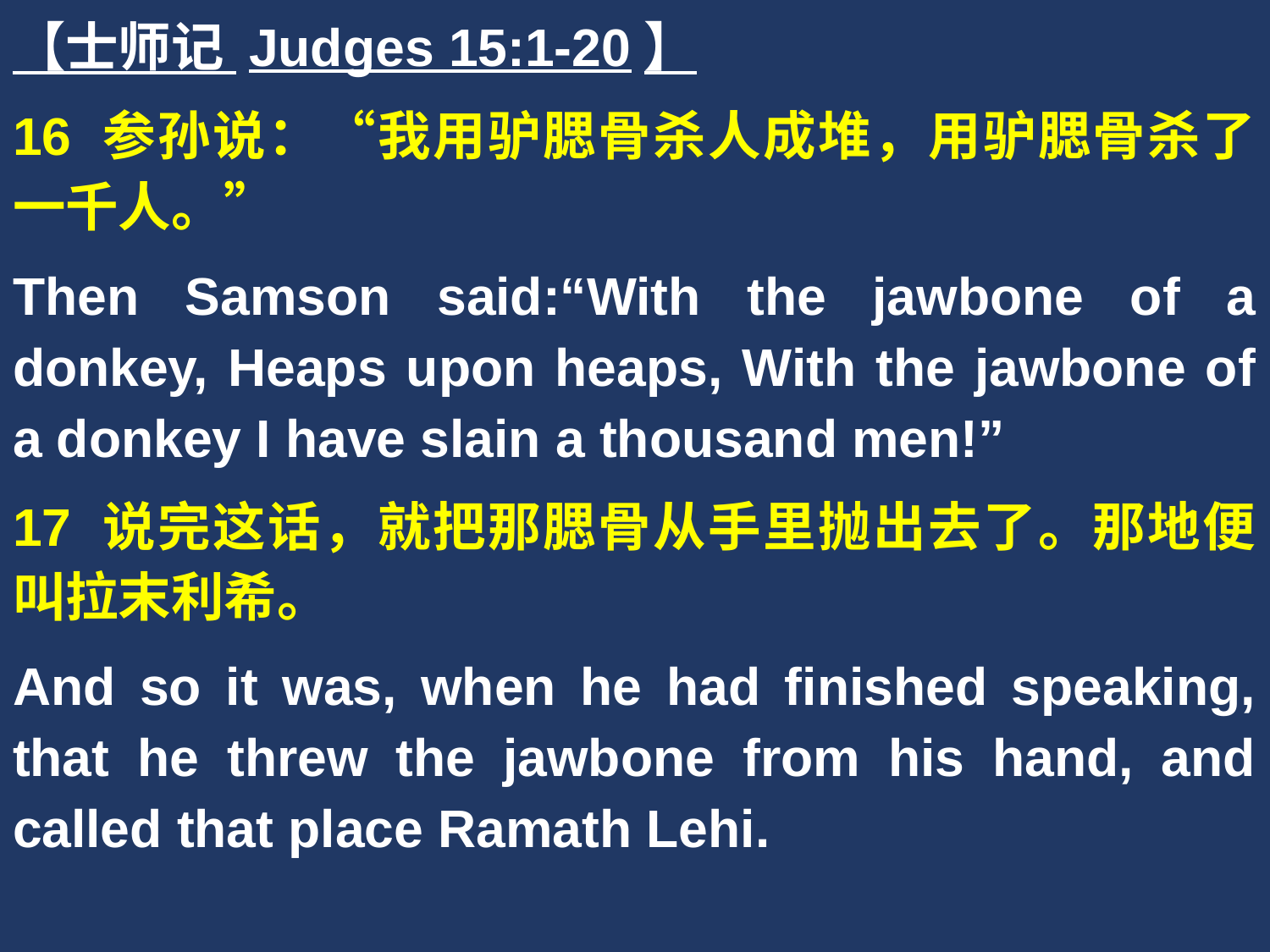

【士师记 Judges 15:1-20】
16 参孙说：“我用驴腮骨杀人成堆，用驴腮骨杀了一千人。”
Then Samson said:“With the jawbone of a donkey, Heaps upon heaps, With the jawbone of a donkey I have slain a thousand men!”
17 说完这话，就把那腮骨从手里抛出去了。那地便叫拉末利希。
And so it was, when he had finished speaking, that he threw the jawbone from his hand, and called that place Ramath Lehi.